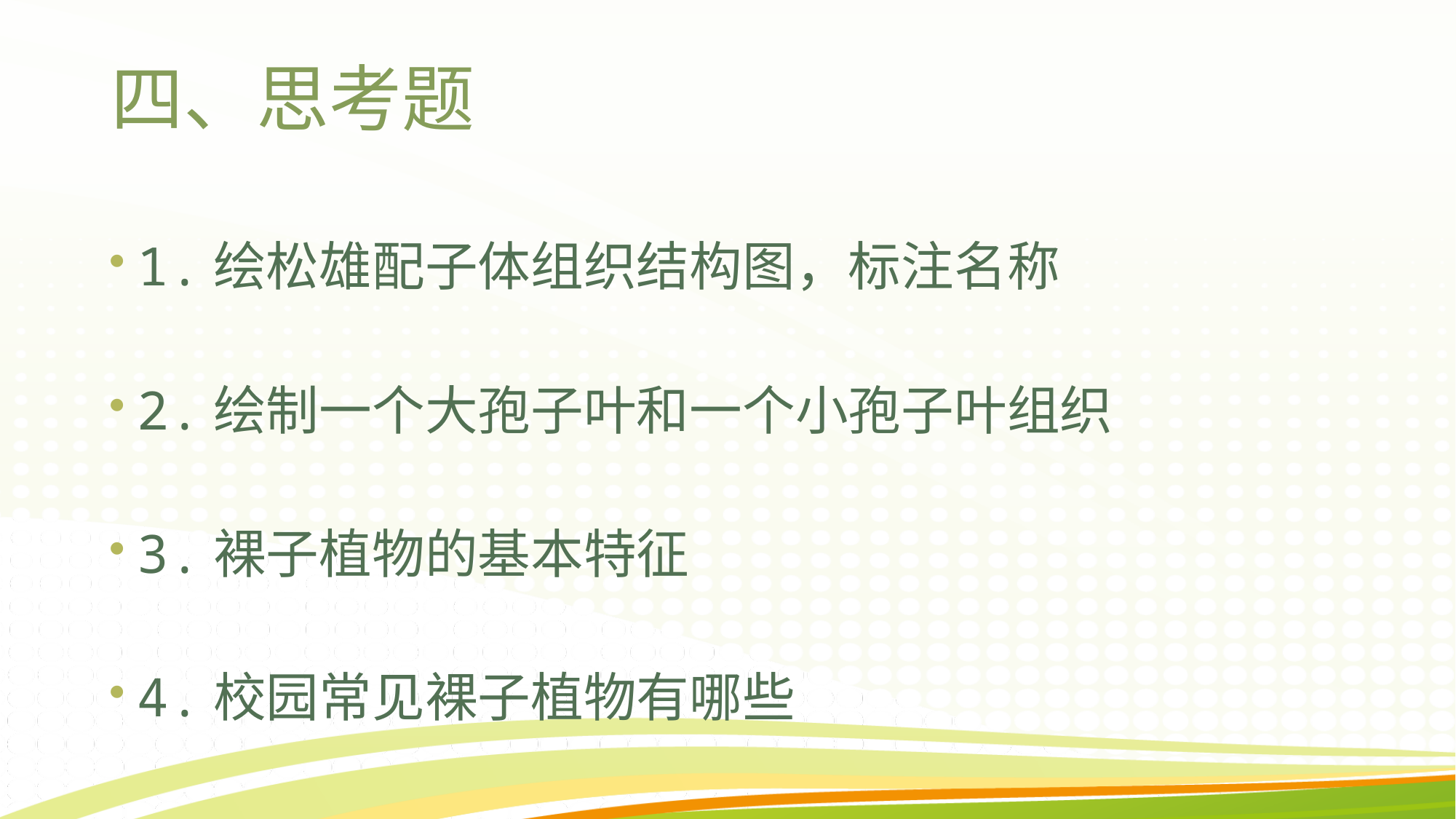

# 四、思考题

1.绘松雄配子体组织结构图，标注名称

2.绘制一个大孢子叶和一个小孢子叶组织

3.裸子植物的基本特征

4.校园常见裸子植物有哪些